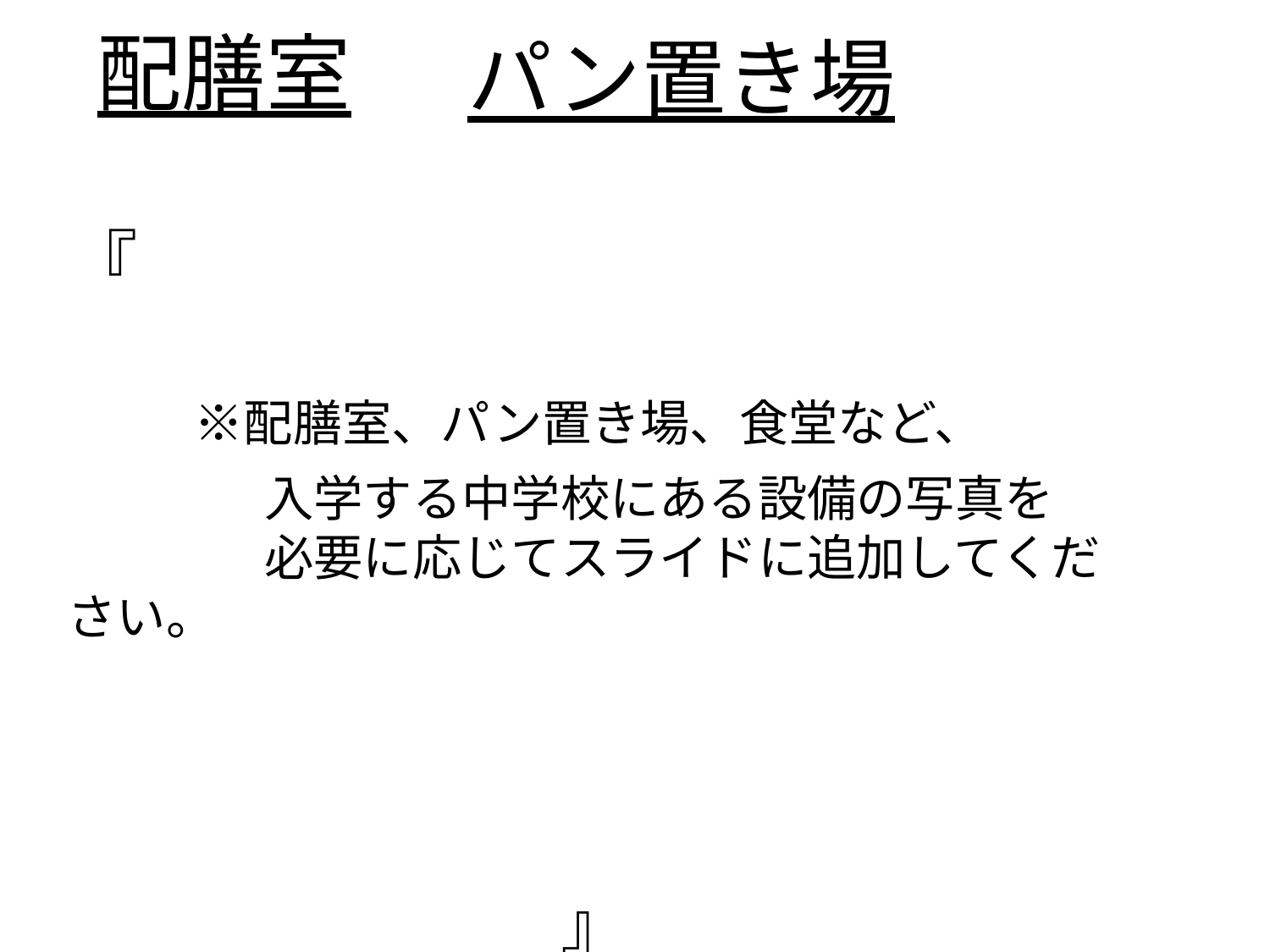

配膳室
パン置き場
『
　※配膳室、パン置き場、食堂など、
　　　　入学する中学校にある設備の写真を
　　　　必要に応じてスライドに追加してください。

　　　　　　　　　　　　　　　　　　　　　　　　　　　　　　　』